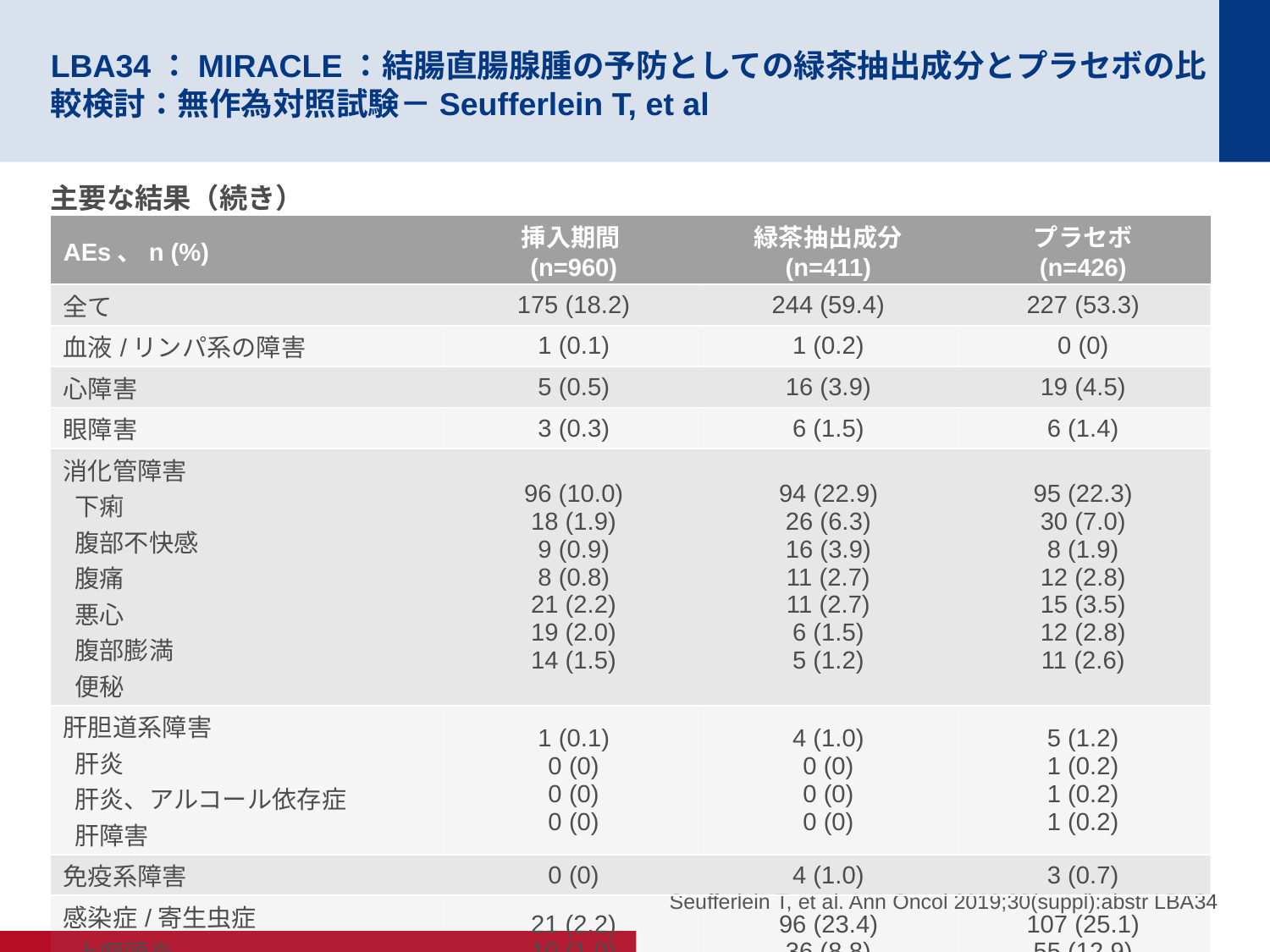

# LBA34：MIRACLE：結腸直腸腺腫の予防としての緑茶抽出成分とプラセボの比較検討：無作為対照試験－Seufferlein T, et al
主要な結果（続き）
| AEs、n (%) | 挿入期間 (n=960) | 緑茶抽出成分 (n=411) | プラセボ (n=426) |
| --- | --- | --- | --- |
| 全て | 175 (18.2) | 244 (59.4) | 227 (53.3) |
| 血液/リンパ系の障害 | 1 (0.1) | 1 (0.2) | 0 (0) |
| 心障害 | 5 (0.5) | 16 (3.9) | 19 (4.5) |
| 眼障害 | 3 (0.3) | 6 (1.5) | 6 (1.4) |
| 消化管障害 下痢 腹部不快感 腹痛 悪心 腹部膨満 便秘 | 96 (10.0) 18 (1.9) 9 (0.9) 8 (0.8) 21 (2.2) 19 (2.0) 14 (1.5) | 94 (22.9) 26 (6.3) 16 (3.9) 11 (2.7) 11 (2.7) 6 (1.5) 5 (1.2) | 95 (22.3) 30 (7.0) 8 (1.9) 12 (2.8) 15 (3.5) 12 (2.8) 11 (2.6) |
| 肝胆道系障害 肝炎 肝炎、アルコール依存症 肝障害 | 1 (0.1) 0 (0) 0 (0) 0 (0) | 4 (1.0) 0 (0) 0 (0) 0 (0) | 5 (1.2) 1 (0.2) 1 (0.2) 1 (0.2) |
| 免疫系障害 | 0 (0) | 4 (1.0) | 3 (0.7) |
| 感染症/寄生虫症 上咽頭炎 気管支炎 | 21 (2.2) 10 (1.0) 3 (0.3) | 96 (23.4) 36 (8.8) 7 (1.7) | 107 (25.1) 55 (12.9) 15 (3.5) |
Seufferlein T, et al. Ann Oncol 2019;30(suppl):abstr LBA34